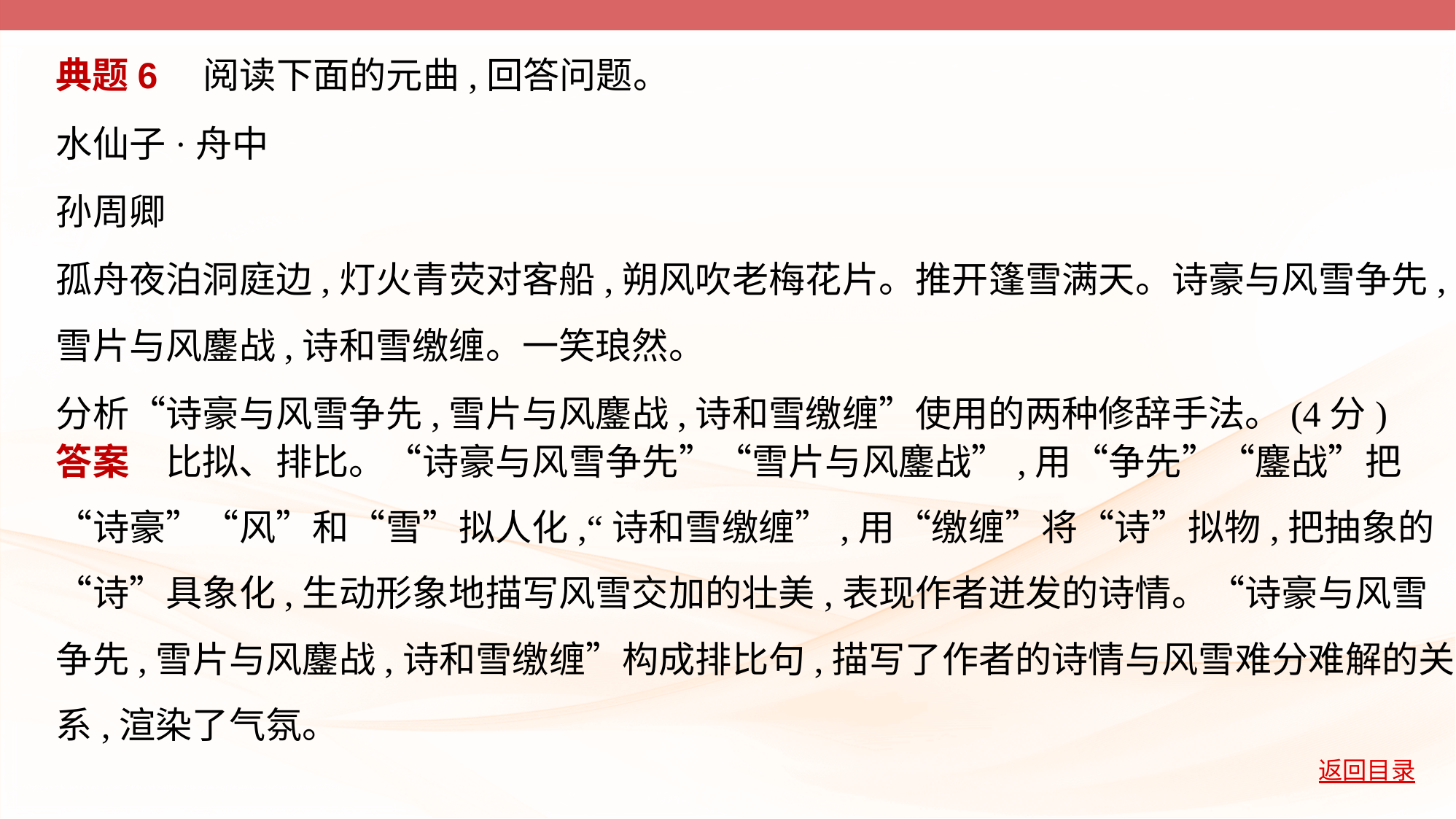

典题6　阅读下面的元曲,回答问题。
水仙子·舟中
孙周卿
孤舟夜泊洞庭边,灯火青荧对客船,朔风吹老梅花片。推开篷雪满天。诗豪与风雪争先,
雪片与风鏖战,诗和雪缴缠。一笑琅然。
分析“诗豪与风雪争先,雪片与风鏖战,诗和雪缴缠”使用的两种修辞手法。(4分)

答案　比拟、排比。“诗豪与风雪争先”“雪片与风鏖战”,用“争先”“鏖战”把
“诗豪”“风”和“雪”拟人化,“诗和雪缴缠”,用“缴缠”将“诗”拟物,把抽象的
“诗”具象化,生动形象地描写风雪交加的壮美,表现作者迸发的诗情。“诗豪与风雪
争先,雪片与风鏖战,诗和雪缴缠”构成排比句,描写了作者的诗情与风雪难分难解的关
系,渲染了气氛。